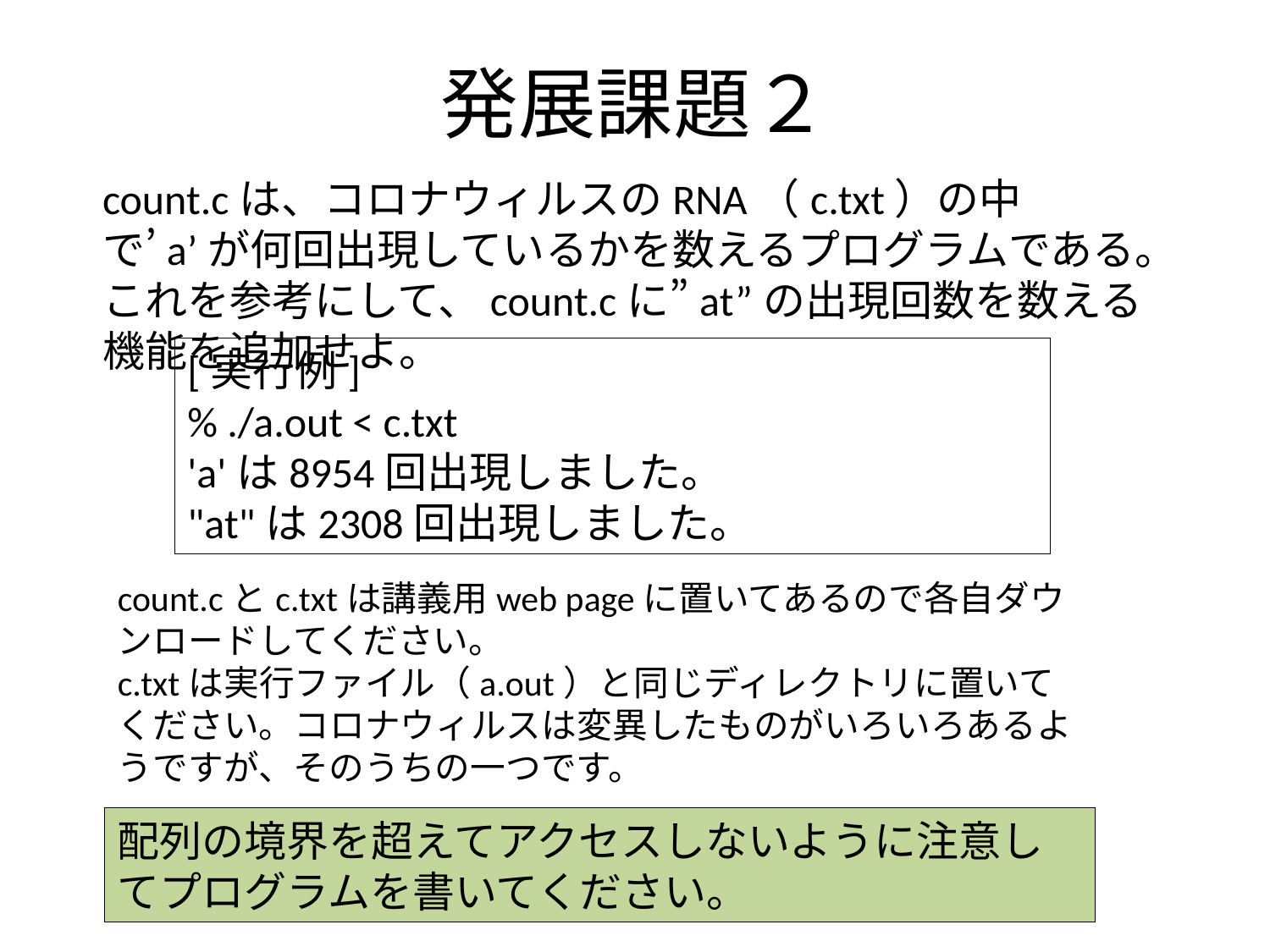

# 発展課題２
count.cは、コロナウィルスのRNA（c.txt）の中で’a’が何回出現しているかを数えるプログラムである。これを参考にして、count.cに”at”の出現回数を数える機能を追加せよ。
[実行例]
% ./a.out < c.txt
'a'は8954回出現しました。
"at"は2308回出現しました。
count.cとc.txtは講義用web pageに置いてあるので各自ダウンロードしてください。
c.txtは実行ファイル（a.out）と同じディレクトリに置いてください。コロナウィルスは変異したものがいろいろあるようですが、そのうちの一つです。
配列の境界を超えてアクセスしないように注意してプログラムを書いてください。